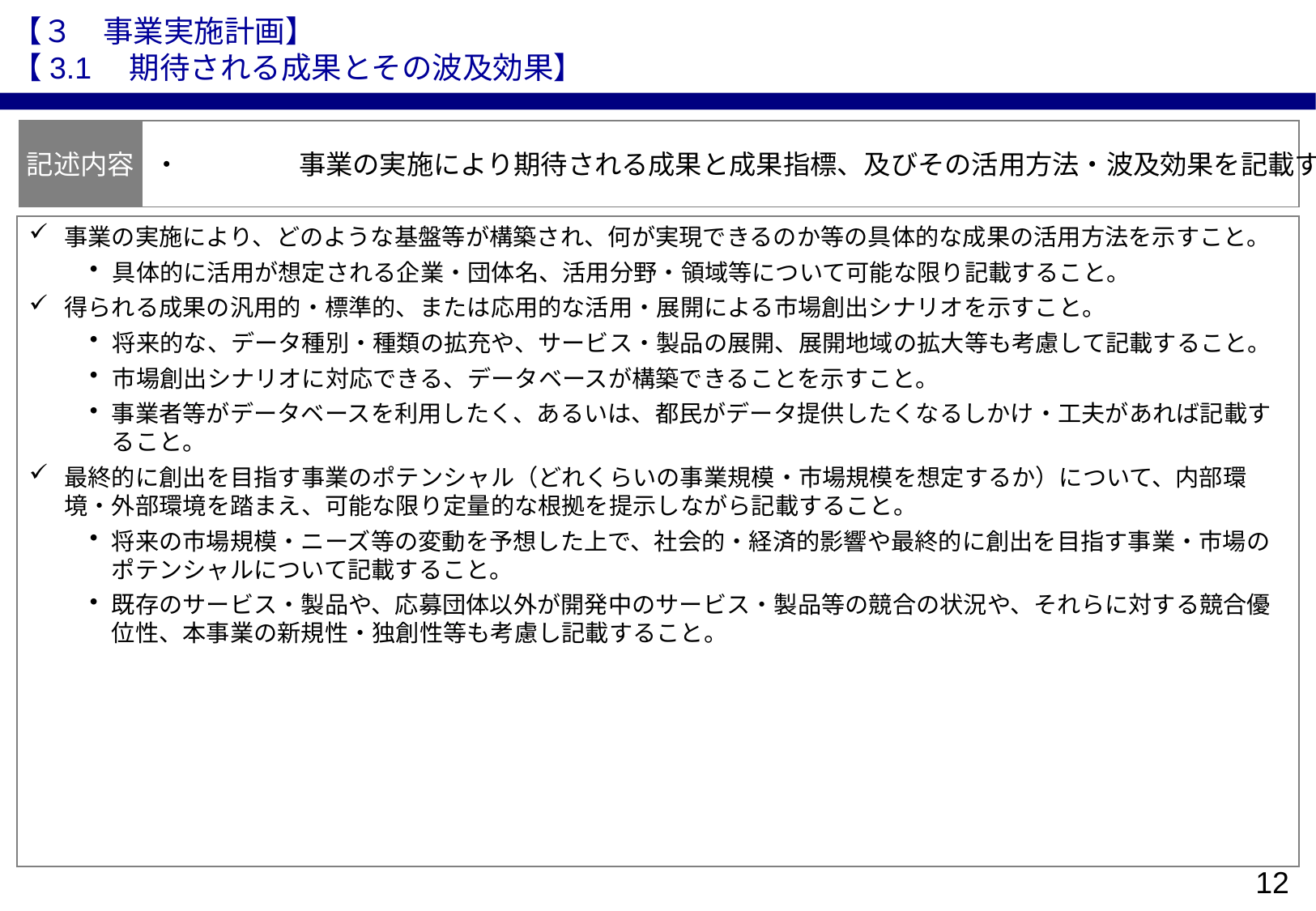

【３　事業実施計画】
【3.1　期待される成果とその波及効果】
記述内容
・	事業の実施により期待される成果と成果指標、及びその活用方法・波及効果を記載する。
事業の実施により、どのような基盤等が構築され、何が実現できるのか等の具体的な成果の活用方法を示すこと。
具体的に活用が想定される企業・団体名、活用分野・領域等について可能な限り記載すること。
得られる成果の汎用的・標準的、または応用的な活用・展開による市場創出シナリオを示すこと。
将来的な、データ種別・種類の拡充や、サービス・製品の展開、展開地域の拡大等も考慮して記載すること。
市場創出シナリオに対応できる、データベースが構築できることを示すこと。
事業者等がデータベースを利用したく、あるいは、都民がデータ提供したくなるしかけ・工夫があれば記載すること。
最終的に創出を目指す事業のポテンシャル（どれくらいの事業規模・市場規模を想定するか）について、内部環境・外部環境を踏まえ、可能な限り定量的な根拠を提示しながら記載すること。
将来の市場規模・ニーズ等の変動を予想した上で、社会的・経済的影響や最終的に創出を目指す事業・市場のポテンシャルについて記載すること。
既存のサービス・製品や、応募団体以外が開発中のサービス・製品等の競合の状況や、それらに対する競合優位性、本事業の新規性・独創性等も考慮し記載すること。